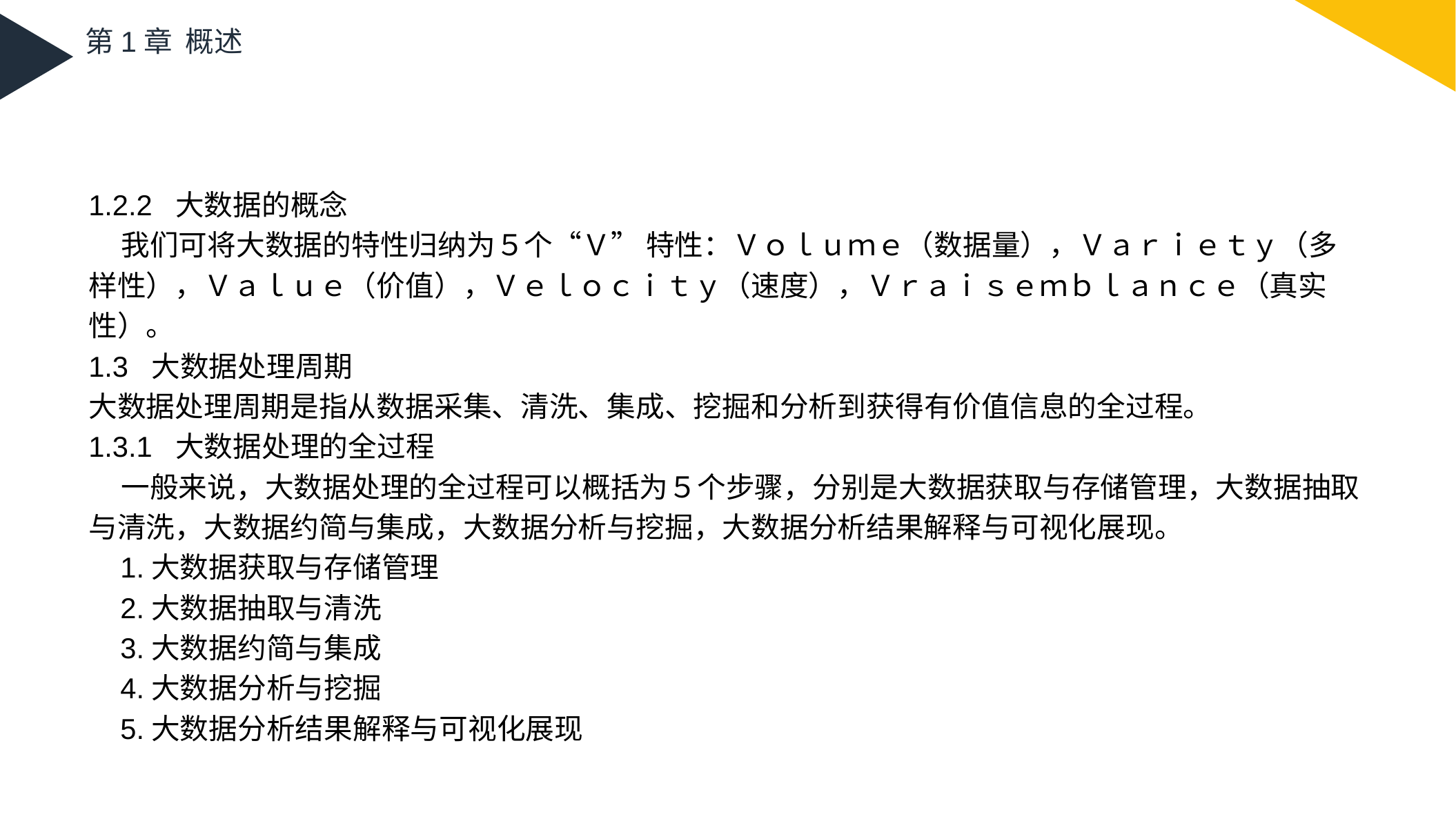

第1章  概述
1.2.2  大数据的概念
    我们可将大数据的特性归纳为５个“Ｖ” 特性：Ｖｏｌｕｍｅ（数据量），Ｖａｒｉｅｔｙ（多样性），Ｖａｌｕｅ（价值），Ｖｅｌｏｃｉｔｙ（速度），Ｖｒａｉｓｅｍｂｌａｎｃｅ（真实性）。
1.3  大数据处理周期
大数据处理周期是指从数据采集、清洗、集成、挖掘和分析到获得有价值信息的全过程。
1.3.1  大数据处理的全过程
    一般来说，大数据处理的全过程可以概括为５个步骤，分别是大数据获取与存储管理，大数据抽取与清洗，大数据约简与集成，大数据分析与挖掘，大数据分析结果解释与可视化展现。
    1.大数据获取与存储管理
    2.大数据抽取与清洗
    3.大数据约简与集成
    4.大数据分析与挖掘
    5.大数据分析结果解释与可视化展现